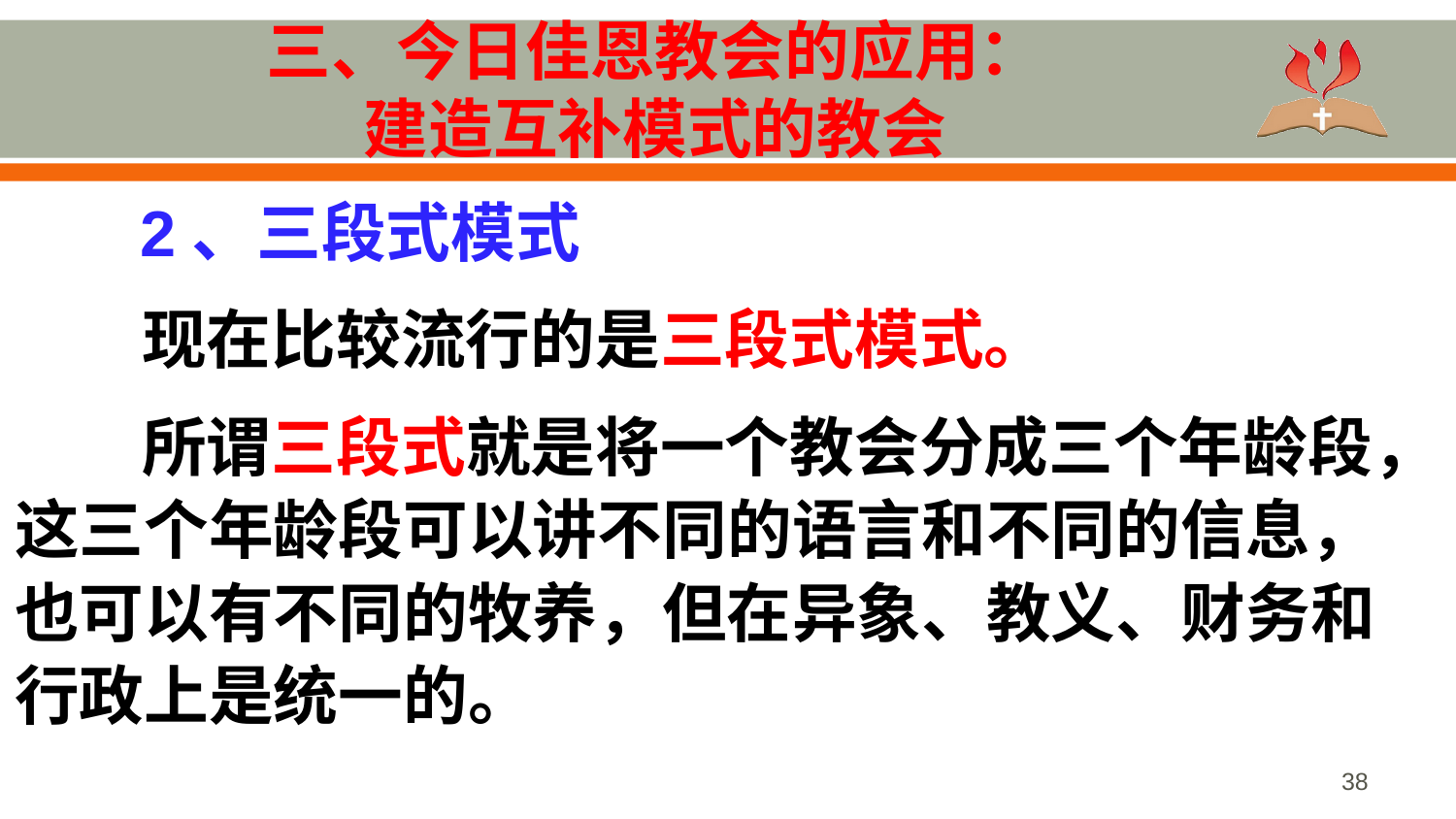

# 三、今日佳恩教会的应用： 建造互补模式的教会
       2、三段式模式
现在比较流行的是三段式模式。
所谓三段式就是将一个教会分成三个年龄段，这三个年龄段可以讲不同的语言和不同的信息，也可以有不同的牧养，但在异象、教义、财务和行政上是统一的。

38